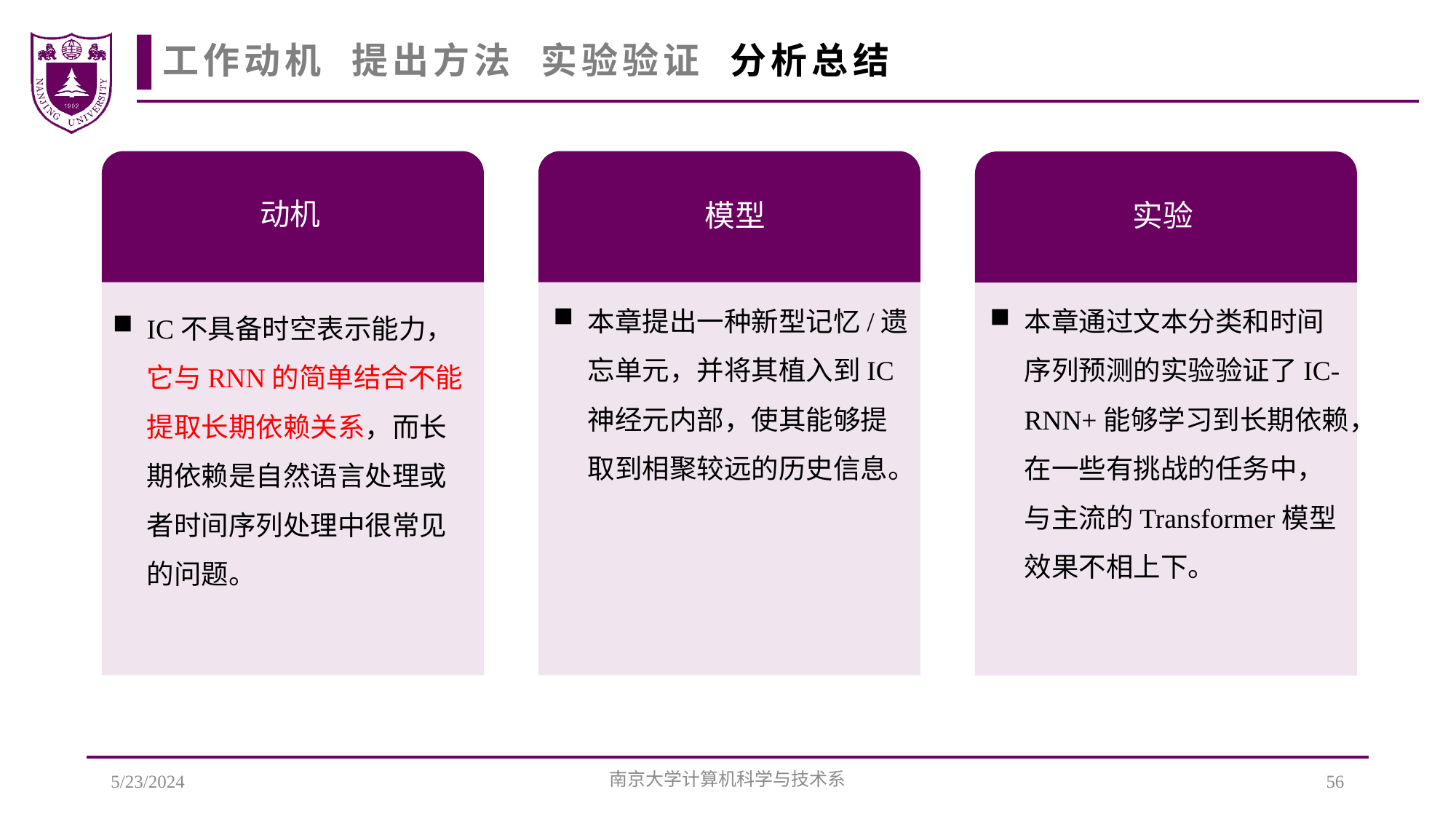

工作动机  提出方法  实验验证  分析总结

动机
模型
实验
本章提出一种新型记忆/遗忘单元，并将其植入到IC神经元内部，使其能够提取到相聚较远的历史信息。

本章通过文本分类和时间序列预测的实验验证了IC-RNN+能够学习到长期依赖，在一些有挑战的任务中，与主流的Transformer模型效果不相上下。
IC不具备时空表示能力，它与RNN的简单结合不能提取长期依赖关系，而长期依赖是自然语言处理或者时间序列处理中很常见的问题。
5/23/2024
南京大学计算机科学与技术系
56